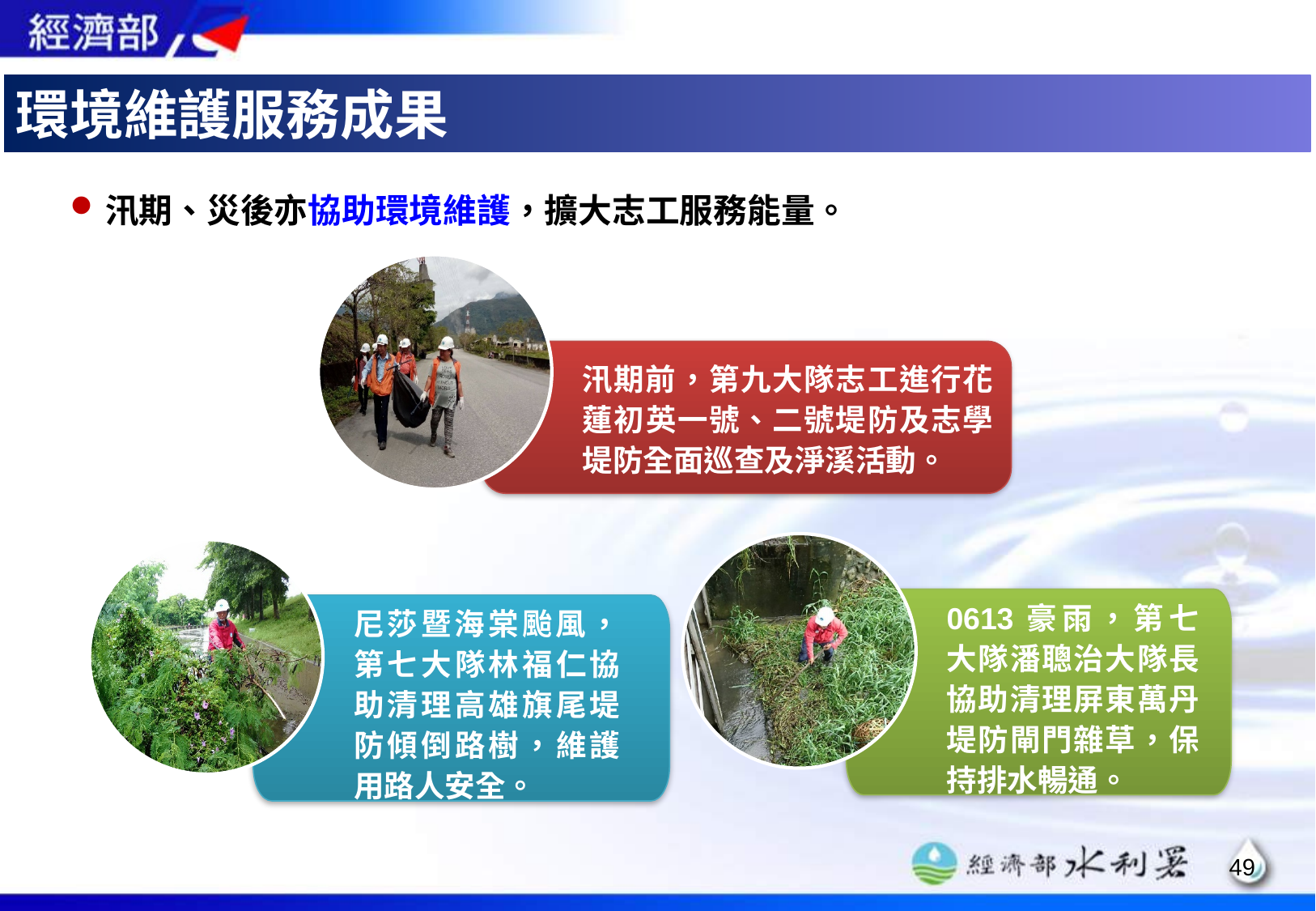

環境維護服務成果
汛期、災後亦協助環境維護，擴大志工服務能量。

汛期前，第九大隊志工進行花蓮初英一號、二號堤防及志學堤防全面巡查及淨溪活動。

0613豪雨，第七大隊潘聰治大隊長協助清理屏東萬丹堤防閘門雜草，保持排水暢通。

尼莎暨海棠颱風，第七大隊林福仁協助清理高雄旗尾堤防傾倒路樹，維護用路人安全。
49